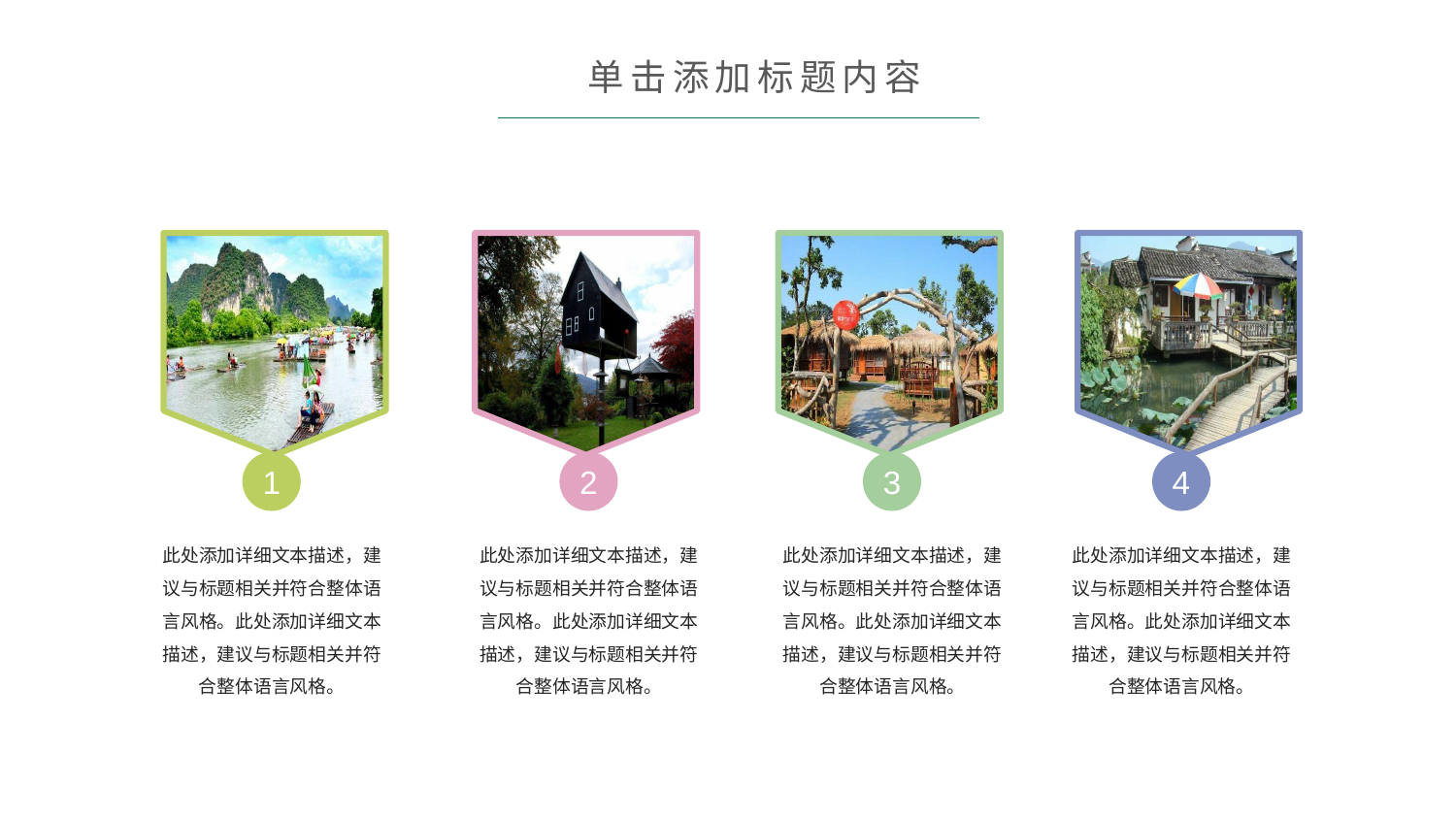

单击添加标题内容

1

2

3

4
此处添加详细文本描述，建议与标题相关并符合整体语言风格。此处添加详细文本描述，建议与标题相关并符合整体语言风格。
此处添加详细文本描述，建议与标题相关并符合整体语言风格。此处添加详细文本描述，建议与标题相关并符合整体语言风格。
此处添加详细文本描述，建议与标题相关并符合整体语言风格。此处添加详细文本描述，建议与标题相关并符合整体语言风格。
此处添加详细文本描述，建议与标题相关并符合整体语言风格。此处添加详细文本描述，建议与标题相关并符合整体语言风格。